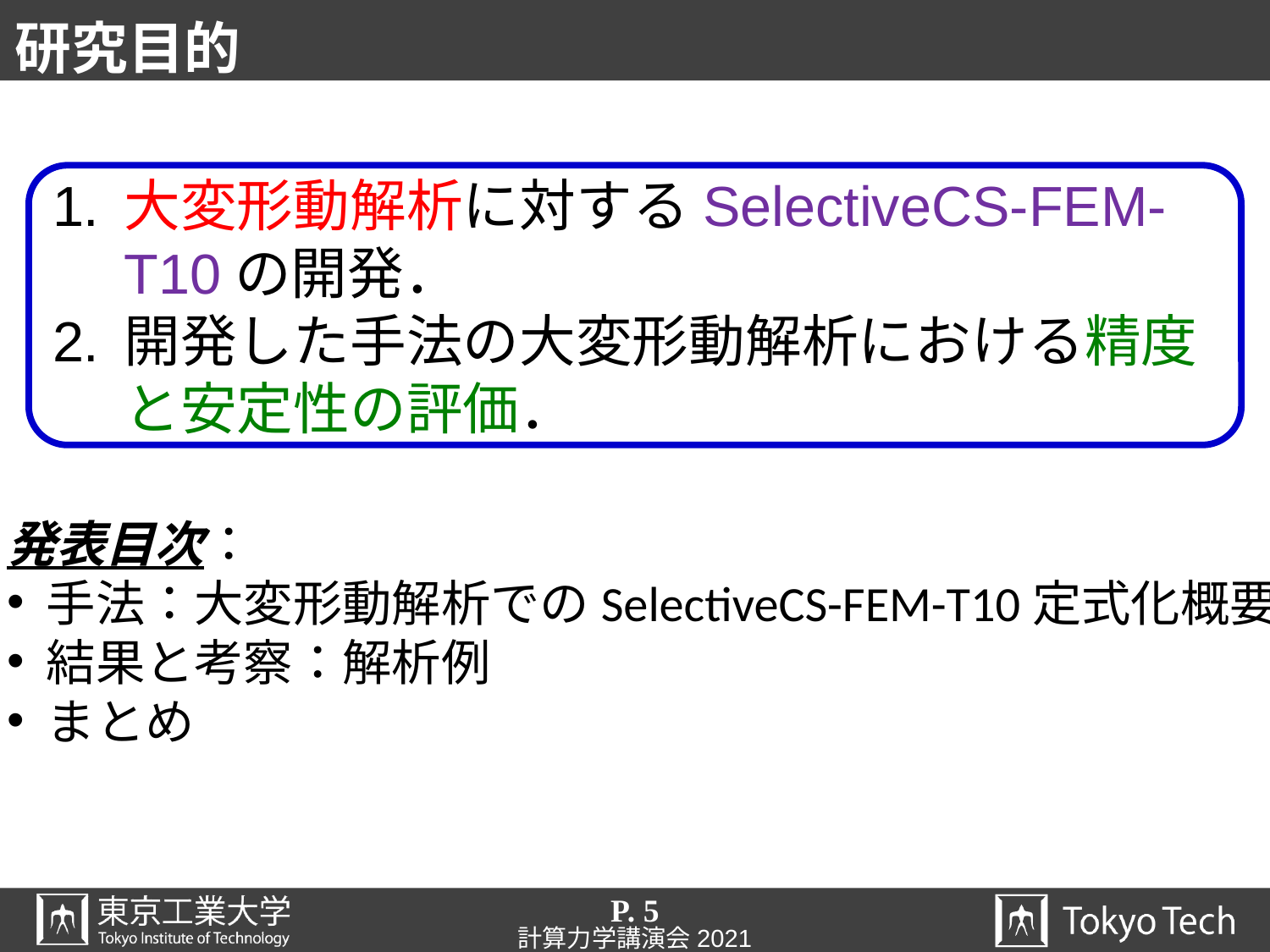

# 研究目的
大変形動解析に対するSelectiveCS-FEM-T10の開発．
開発した手法の大変形動解析における精度と安定性の評価．
発表目次：
手法：大変形動解析でのSelectiveCS-FEM-T10定式化概要
結果と考察：解析例
まとめ
P. 5